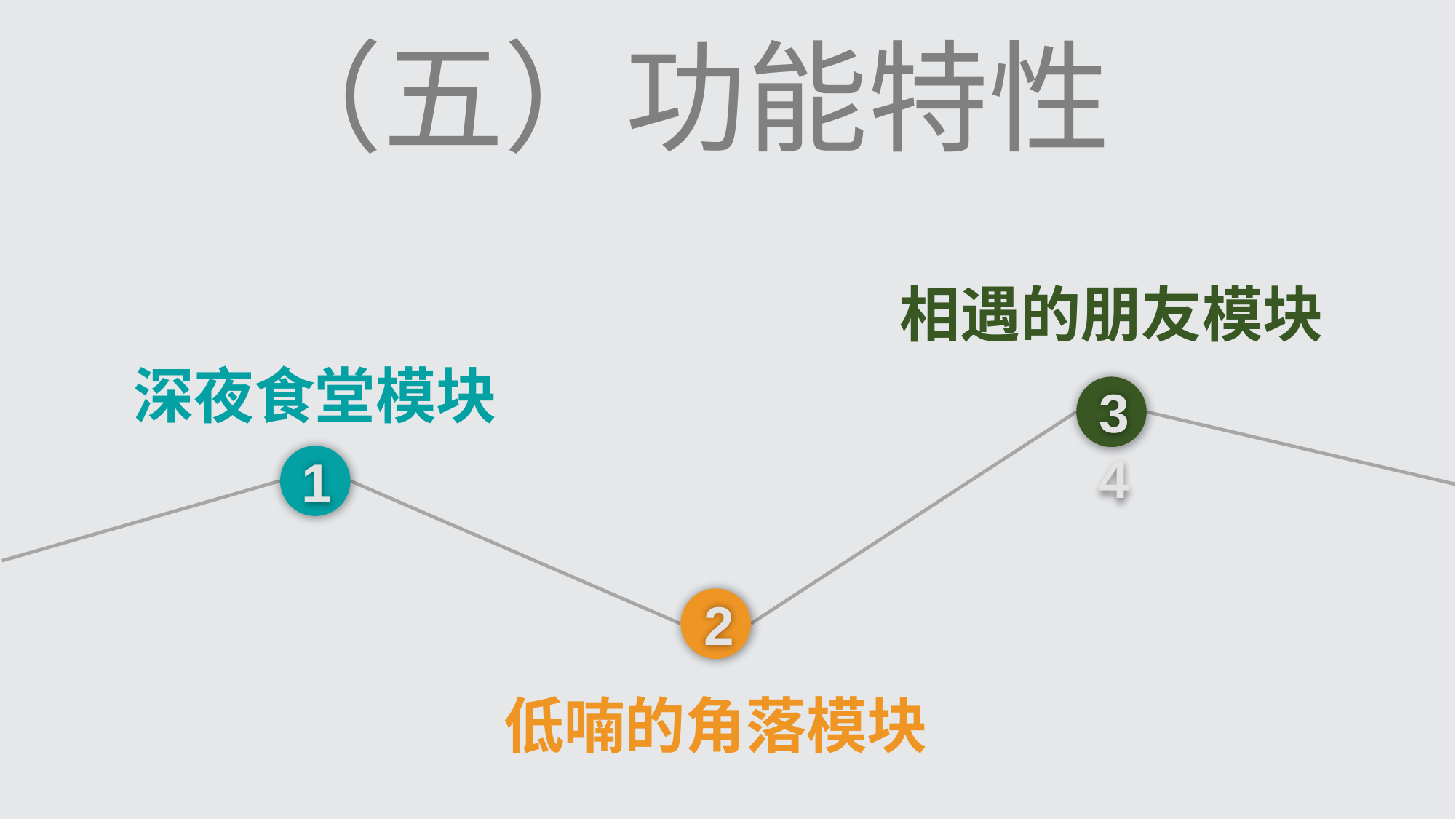

（五）功能特性
相遇的朋友模块
深夜食堂模块
34

1

2

低喃的角落模块